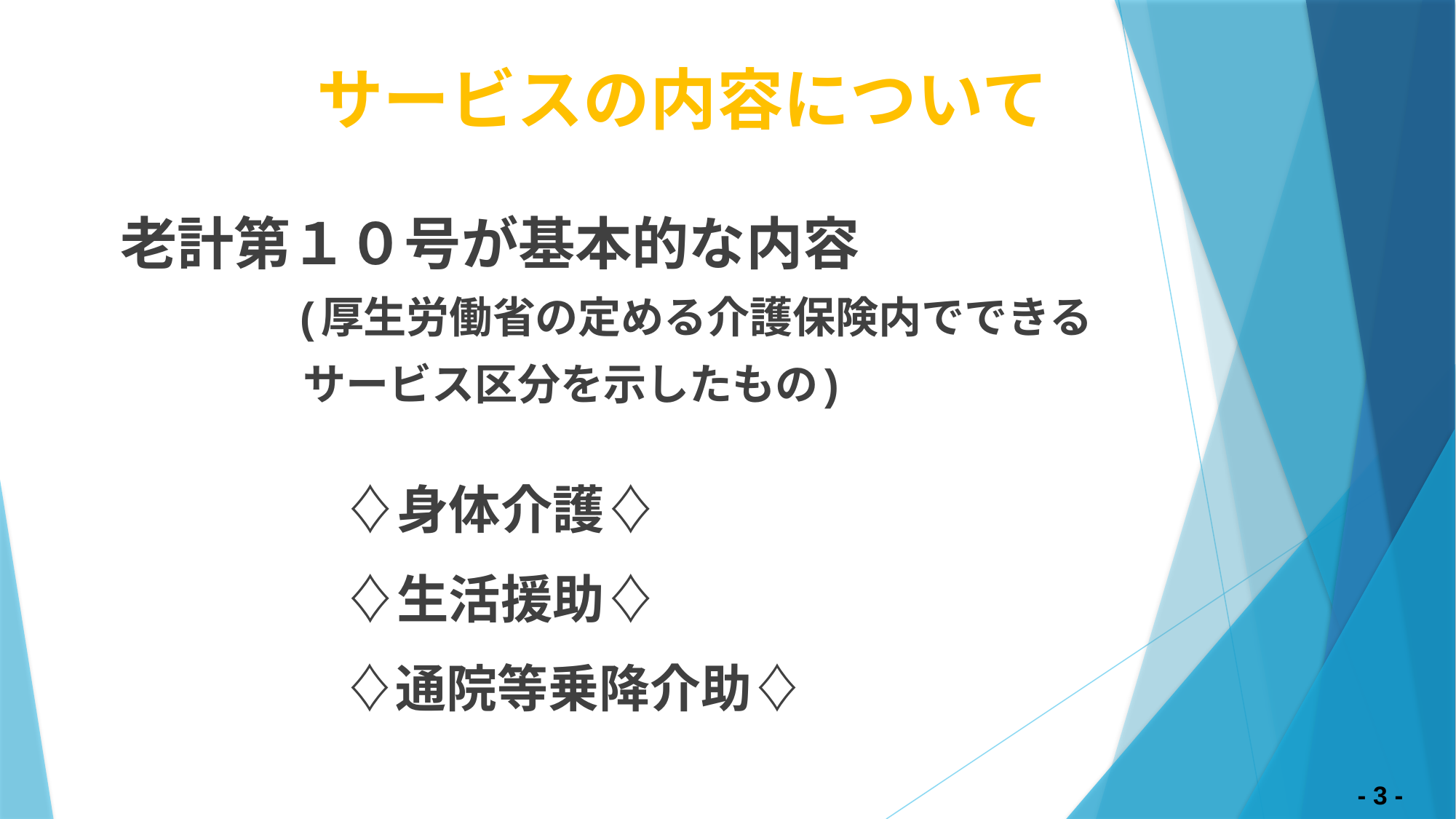

# サービスの内容について

 老計第１０号が基本的な内容
　　　　(厚生労働省の定める介護保険内でできる
　　　　 サービス区分を示したもの)

　　　　　　♢身体介護♢

　　　　　　♢生活援助♢

　　　　　　♢通院等乗降介助♢

                                                                                                                                                            - 3 -